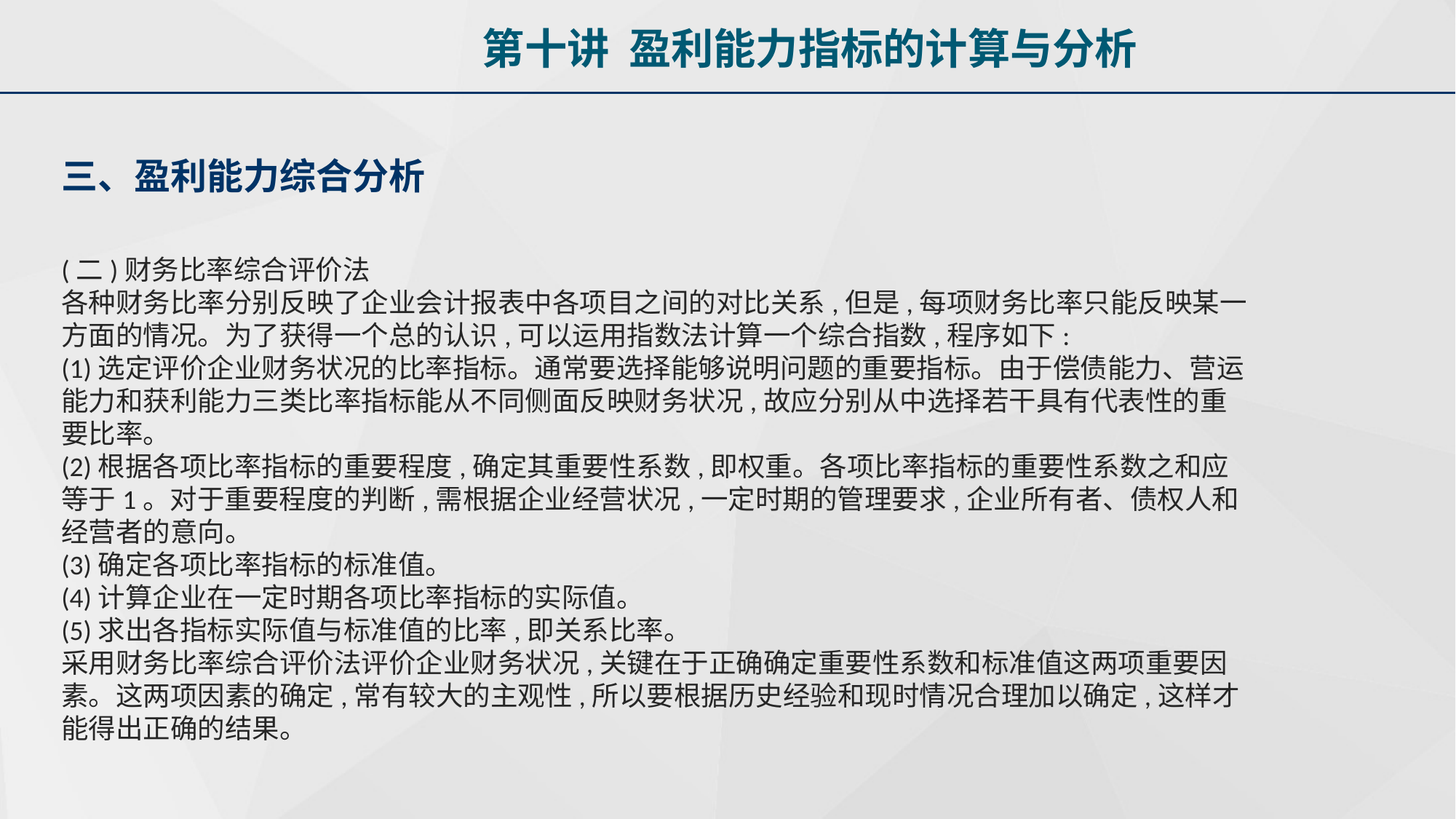

第十讲  盈利能力指标的计算与分析
三、盈利能力综合分析

(二)财务比率综合评价法
各种财务比率分别反映了企业会计报表中各项目之间的对比关系,但是,每项财务比率只能反映某一方面的情况。为了获得一个总的认识,可以运用指数法计算一个综合指数,程序如下:
(1)选定评价企业财务状况的比率指标。通常要选择能够说明问题的重要指标。由于偿债能力、营运能力和获利能力三类比率指标能从不同侧面反映财务状况,故应分别从中选择若干具有代表性的重要比率。
(2)根据各项比率指标的重要程度,确定其重要性系数,即权重。各项比率指标的重要性系数之和应等于1。对于重要程度的判断,需根据企业经营状况,一定时期的管理要求,企业所有者、债权人和经营者的意向。
(3)确定各项比率指标的标准值。
(4)计算企业在一定时期各项比率指标的实际值。
(5)求出各指标实际值与标准值的比率,即关系比率。
采用财务比率综合评价法评价企业财务状况,关键在于正确确定重要性系数和标准值这两项重要因素。这两项因素的确定,常有较大的主观性,所以要根据历史经验和现时情况合理加以确定,这样才能得出正确的结果。